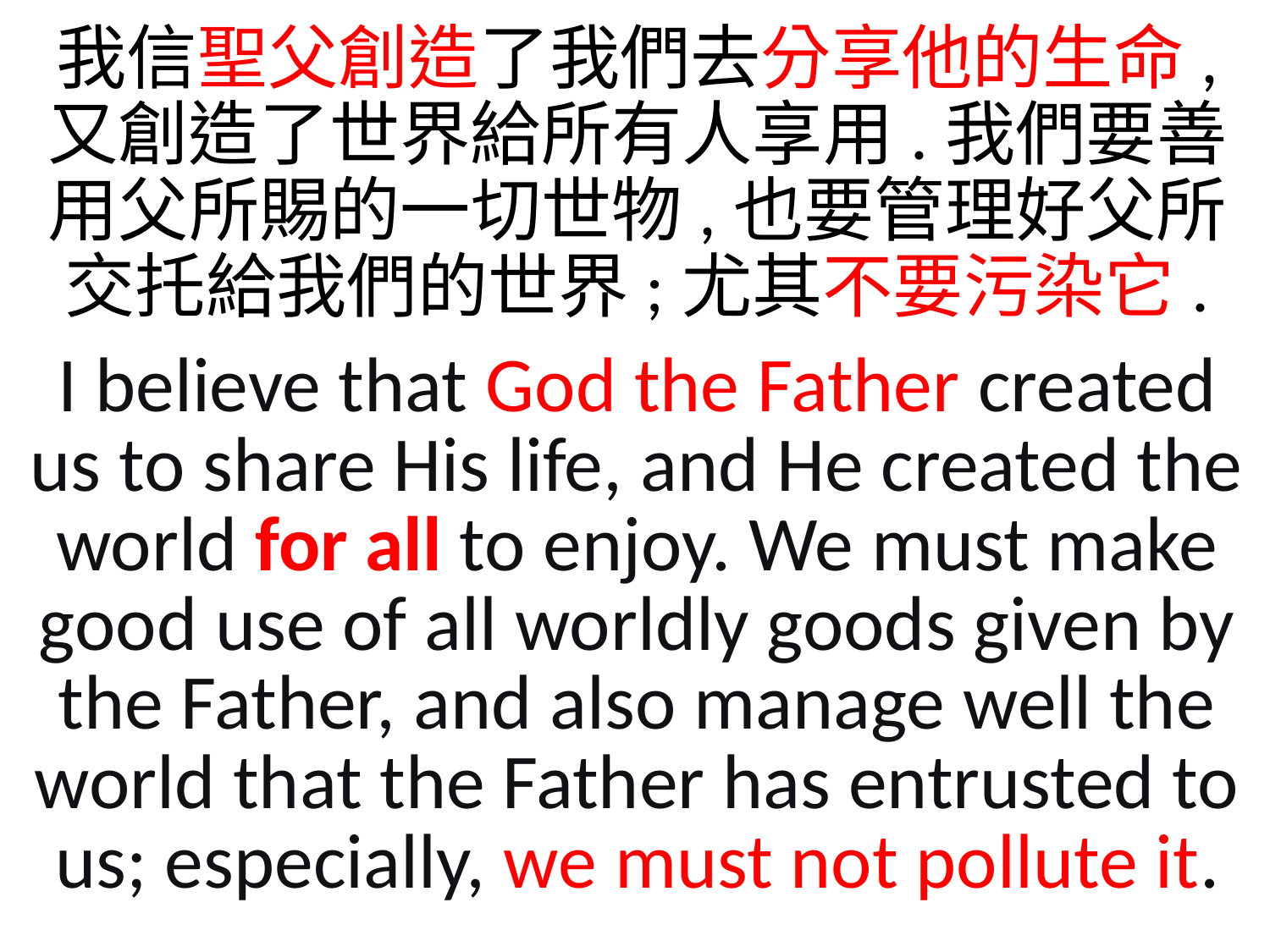

我信聖父創造了我們去分享他的生命,
又創造了世界給所有人享用.我們要善用父所賜的一切世物,也要管理好父所交托給我們的世界;尤其不要污染它.
I believe that God the Father created us to share His life, and He created the world for all to enjoy. We must make good use of all worldly goods given by the Father, and also manage well the world that the Father has entrusted to us; especially, we must not pollute it.